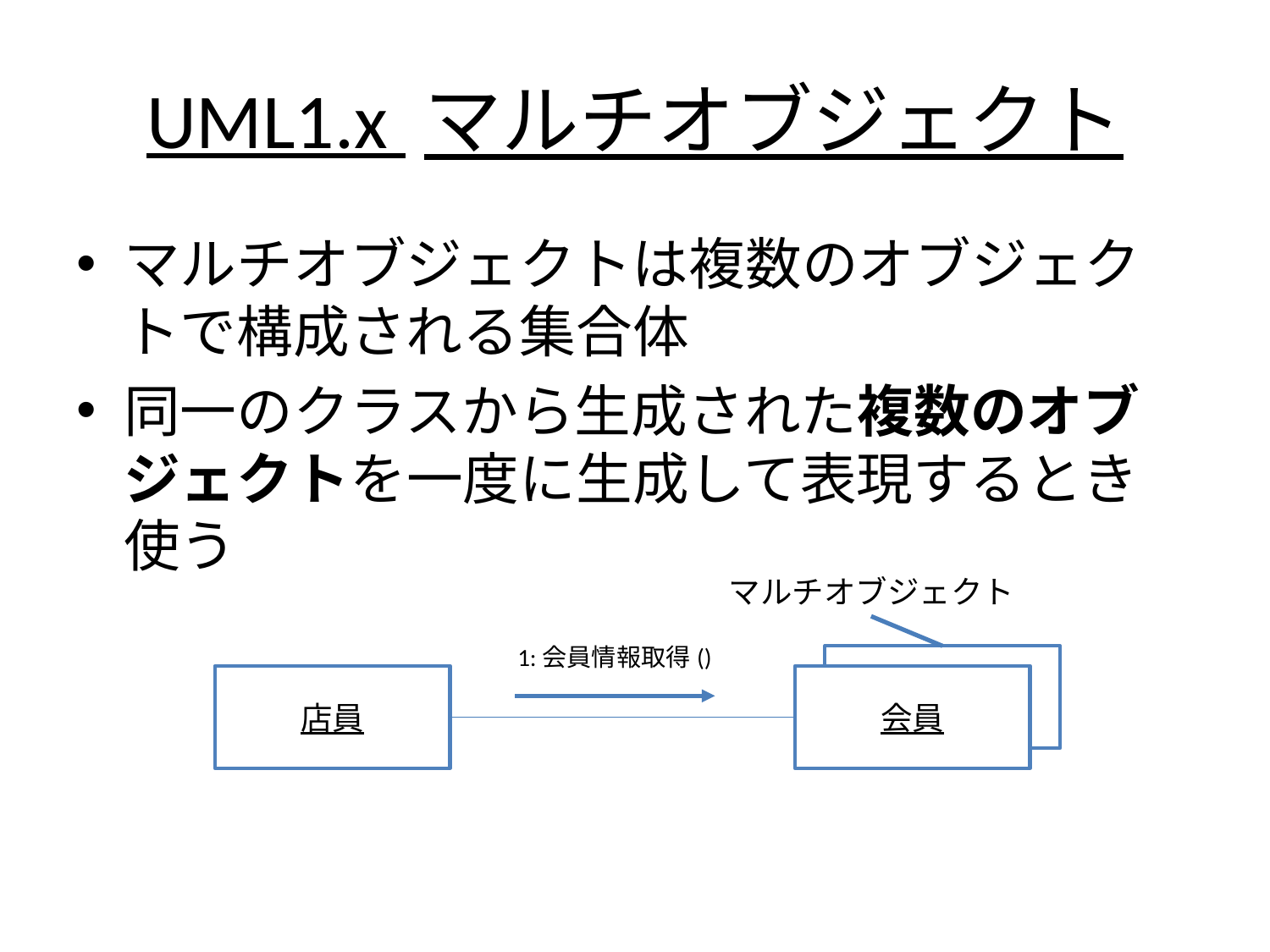

# UML1.x マルチオブジェクト
マルチオブジェクトは複数のオブジェクトで構成される集合体
同一のクラスから生成された複数のオブジェクトを一度に生成して表現するとき使う
マルチオブジェクト
1:会員情報取得()

店員
会員